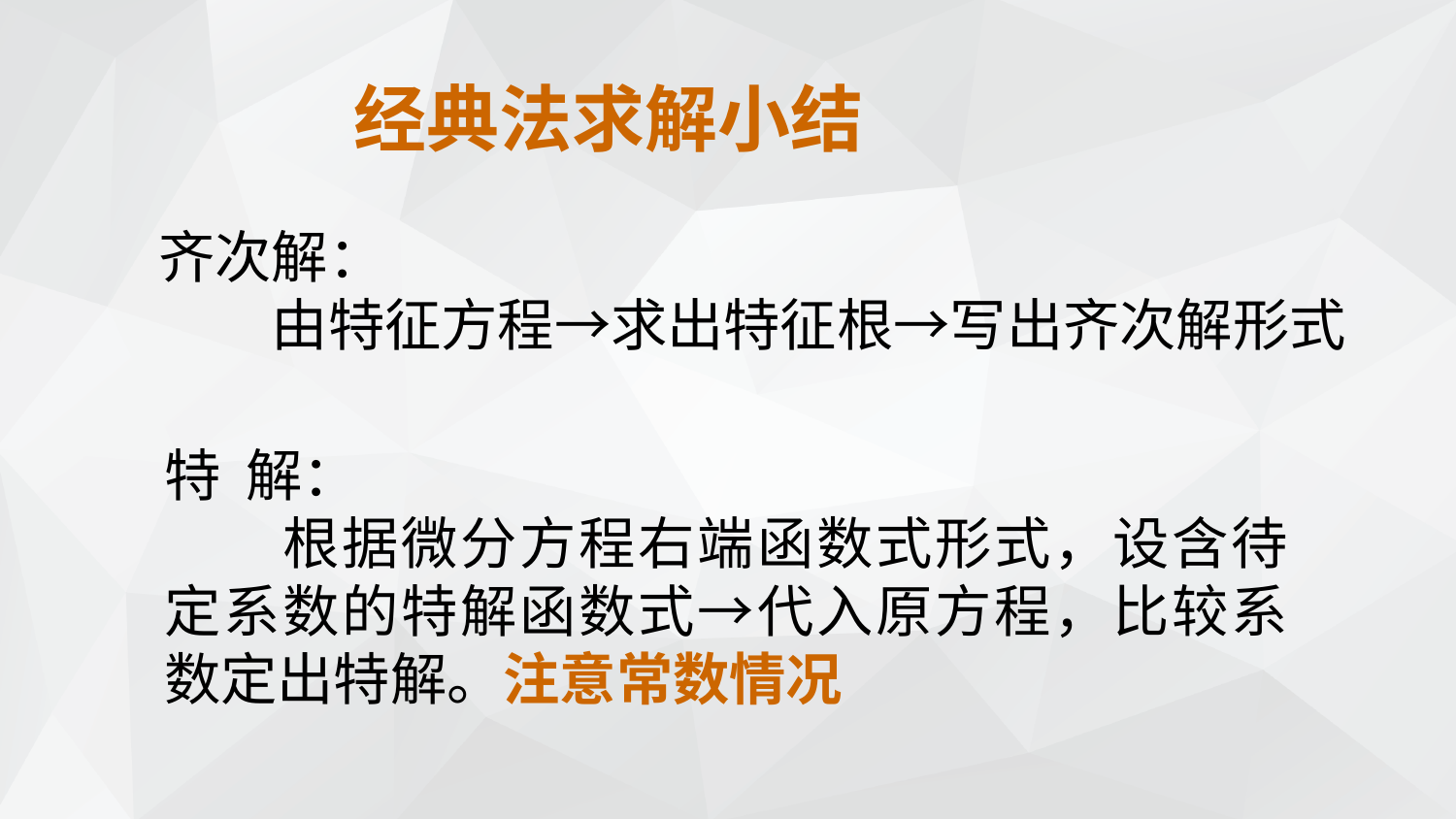

经典法求解小结
齐次解：
　　由特征方程→求出特征根→写出齐次解形式
特  解：
　　根据微分方程右端函数式形式，设含待定系数的特解函数式→代入原方程，比较系数定出特解。注意常数情况